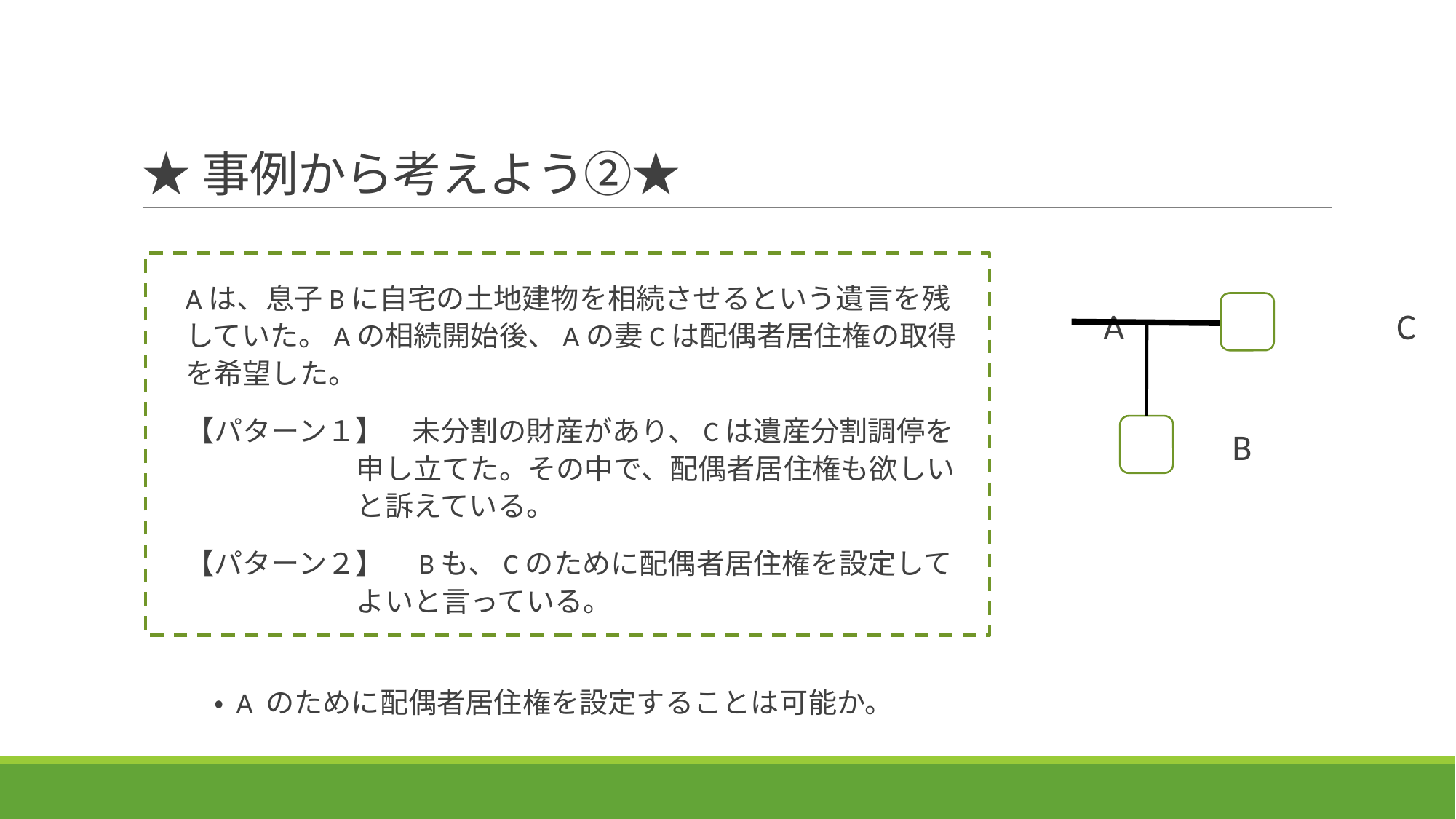

# ★事例から考えよう②★

　　　　　A　　　　　　　C

　　　　　　　   B

Aは、息子Bに自宅の土地建物を相続させるという遺言を残していた。Aの相続開始後、Aの妻Cは配偶者居住権の取得を希望した。
【パターン１】　未分割の財産があり、Cは遺産分割調停を申し立てた。その中で、配偶者居住権も欲しいと訴えている。
【パターン２】　Bも、Cのために配偶者居住権を設定してよいと言っている。

　・ A のために配偶者居住権を設定することは可能か。